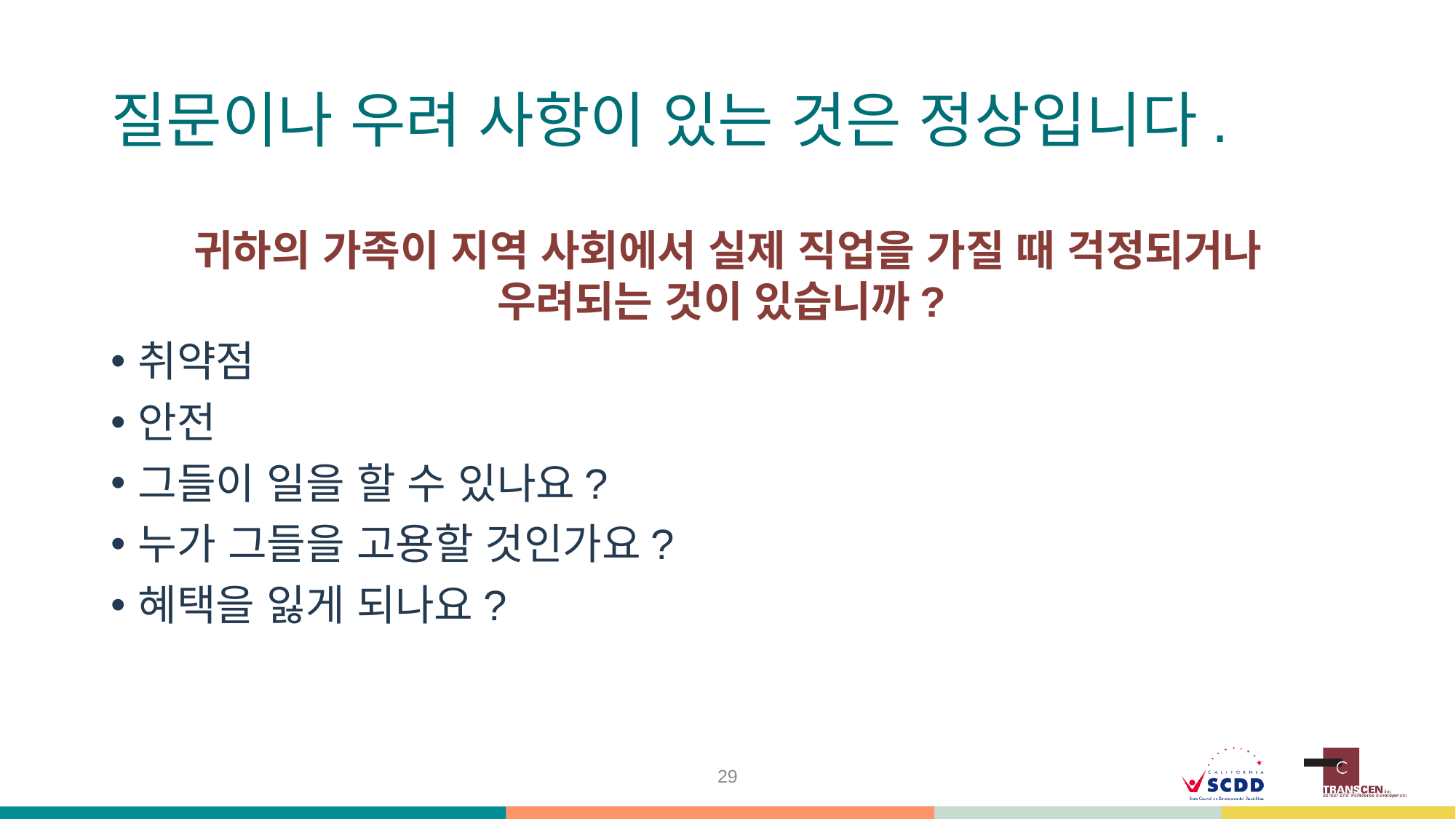

# 질문이나 우려 사항이 있는 것은 정상입니다.
귀하의 가족이 지역 사회에서 실제 직업을 가질 때 걱정되거나 우려되는 것이 있습니까?
취약점
안전
그들이 일을 할 수 있나요?
누가 그들을 고용할 것인가요?
혜택을 잃게 되나요?
29